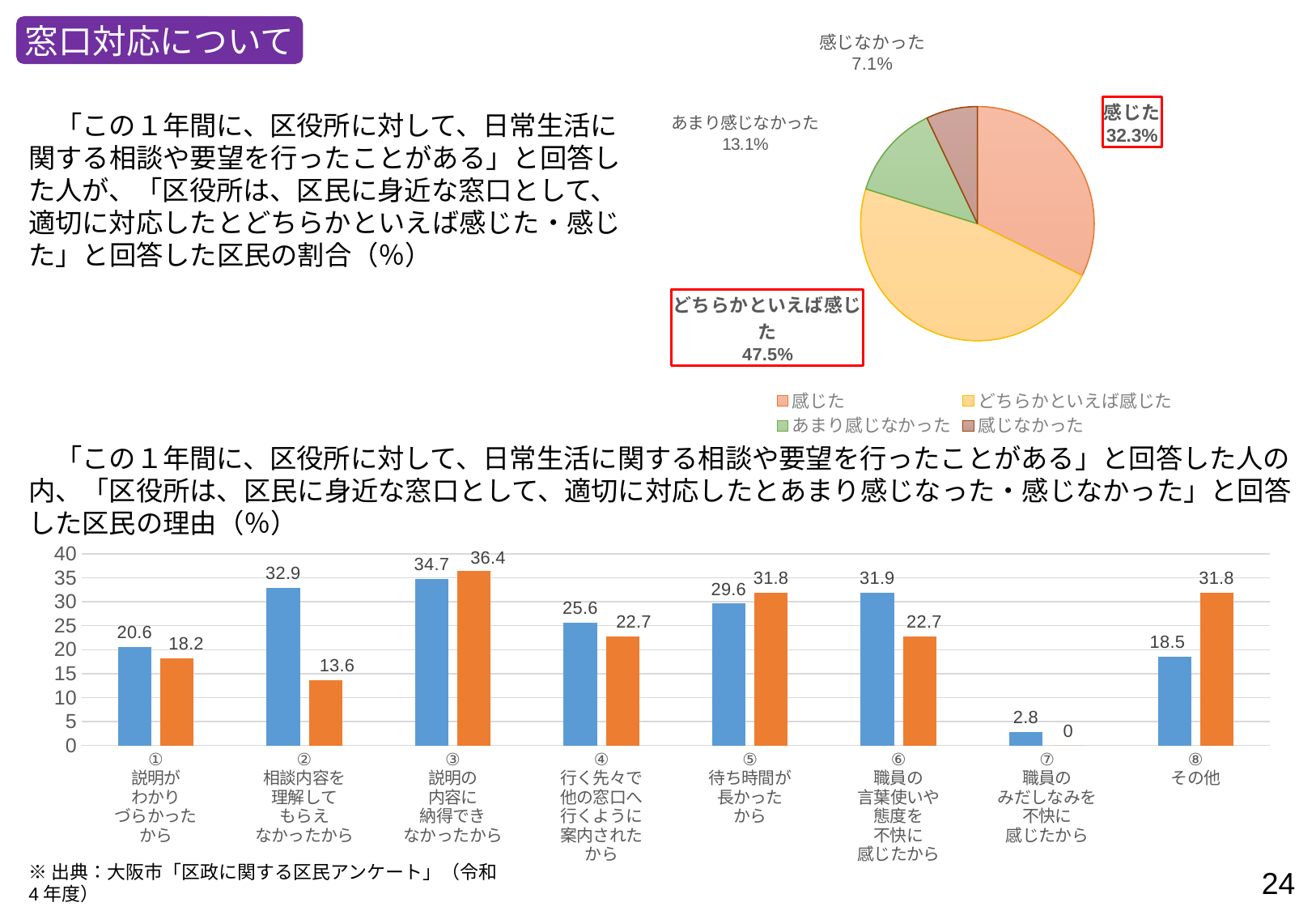

### Chart

| Category |  |
|---|---|
| 感じた | 0.32299999999999995 |
| どちらかといえば感じた | 0.475 |
| あまり感じなかった | 0.131 |
| 感じなかった | 0.071 |
窓口対応について
　「この１年間に、区役所に対して、日常生活に関する相談や要望を行ったことがある」と回答した人が、「区役所は、区民に身近な窓口として、適切に対応したとどちらかといえば感じた・感じた」と回答した区民の割合（％）
　「この１年間に、区役所に対して、日常生活に関する相談や要望を行ったことがある」と回答した人の内、「区役所は、区民に身近な窓口として、適切に対応したとあまり感じなった・感じなかった」と回答した区民の理由（％）

### Chart

| Category | 大阪市（n＝504） | 住吉区（n＝22） |
|---|---|---|
| ①
説明が
わかり
づらかった
から | 20.6 | 18.2 |
| ②
相談内容を
理解して
もらえ
なかったから | 32.9 | 13.6 |
| ③
説明の
内容に
納得でき
なかったから | 34.7 | 36.4 |
| ④
行く先々で
他の窓口へ
行くように
案内された
から | 25.6 | 22.7 |
| ⑤
待ち時間が
長かった
から | 29.6 | 31.8 |
| ⑥
職員の
言葉使いや
態度を
不快に
感じたから | 31.9 | 22.7 |
| ⑦
職員の
みだしなみを
不快に
感じたから | 2.8 | 0.0 |
| ⑧
その他 | 18.5 | 31.8 |
24
※出典：大阪市「区政に関する区民アンケート」（令和4年度）